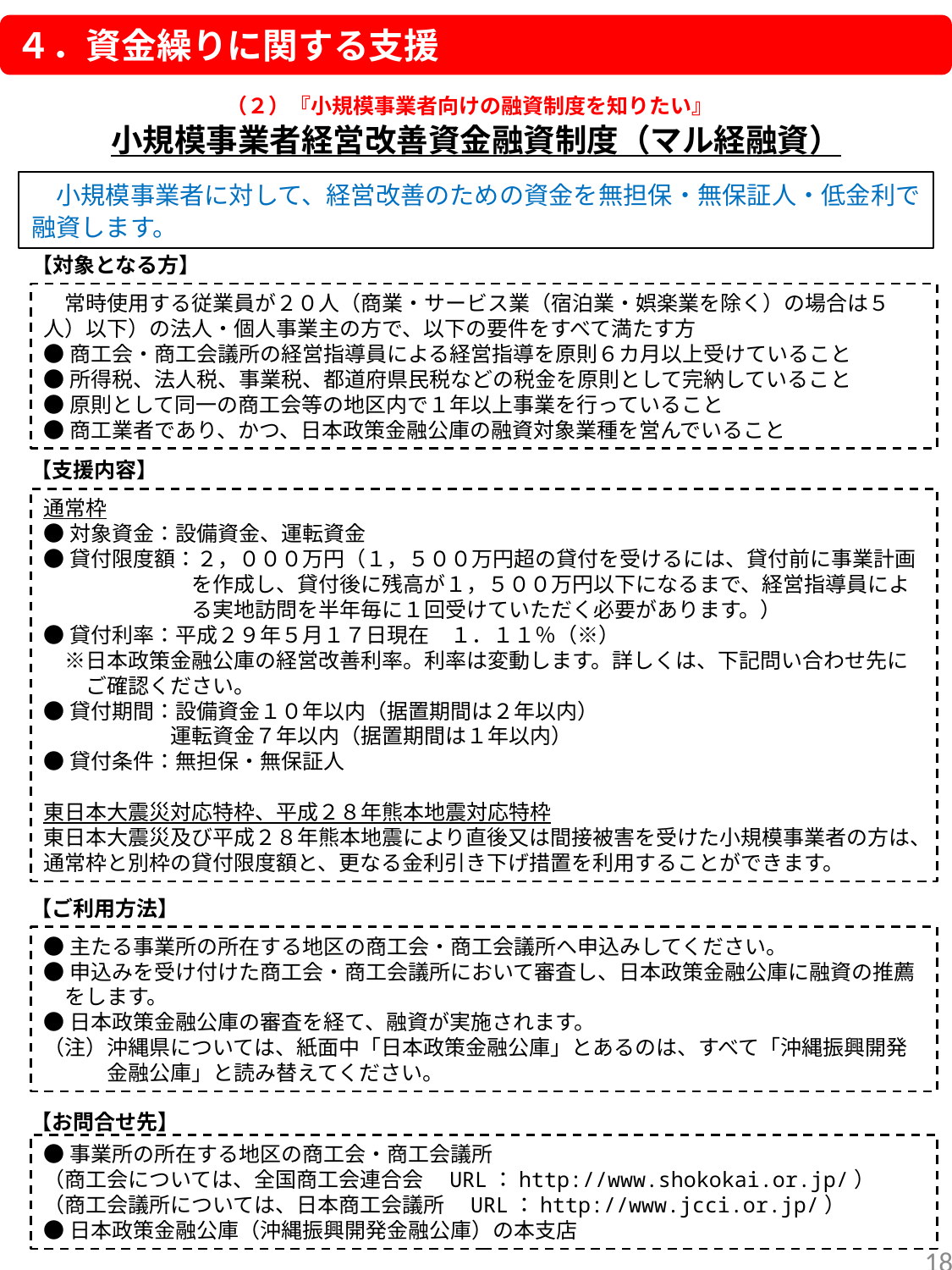

４．資金繰りに関する支援
（２）『小規模事業者向けの融資制度を知りたい』
小規模事業者経営改善資金融資制度（マル経融資）
　小規模事業者に対して、経営改善のための資金を無担保・無保証人・低金利で融資します。
【対象となる方】
　常時使用する従業員が２０人（商業・サービス業（宿泊業・娯楽業を除く）の場合は５人）以下）の法人・個人事業主の方で、以下の要件をすべて満たす方
●商工会・商工会議所の経営指導員による経営指導を原則６カ月以上受けていること
●所得税、法人税、事業税、都道府県民税などの税金を原則として完納していること
●原則として同一の商工会等の地区内で１年以上事業を行っていること
●商工業者であり、かつ、日本政策金融公庫の融資対象業種を営んでいること
【支援内容】
通常枠
●対象資金：設備資金、運転資金
●貸付限度額：２，０００万円（１，５００万円超の貸付を受けるには、貸付前に事業計画
　　　　　　　を作成し、貸付後に残高が１，５００万円以下になるまで、経営指導員によ
　　　　　　　る実地訪問を半年毎に１回受けていただく必要があります。）
●貸付利率：平成２９年５月１７日現在　１．１１％（※）
　※日本政策金融公庫の経営改善利率。利率は変動します。詳しくは、下記問い合わせ先に
　　ご確認ください。
●貸付期間：設備資金１０年以内（据置期間は２年以内）
　　　　　　運転資金７年以内（据置期間は１年以内）
●貸付条件：無担保・無保証人

東日本大震災対応特枠、平成２８年熊本地震対応特枠
東日本大震災及び平成２８年熊本地震により直後又は間接被害を受けた小規模事業者の方は、通常枠と別枠の貸付限度額と、更なる金利引き下げ措置を利用することができます。
【ご利用方法】
●主たる事業所の所在する地区の商工会・商工会議所へ申込みしてください。
●申込みを受け付けた商工会・商工会議所において審査し、日本政策金融公庫に融資の推薦
　をします。
●日本政策金融公庫の審査を経て、融資が実施されます。
（注）沖縄県については、紙面中「日本政策金融公庫」とあるのは、すべて「沖縄振興開発
　　　金融公庫」と読み替えてください。
【お問合せ先】
●事業所の所在する地区の商工会・商工会議所
（商工会については、全国商工会連合会　URL：http://www.shokokai.or.jp/）
（商工会議所については、日本商工会議所　URL：http://www.jcci.or.jp/）
●日本政策金融公庫（沖縄振興開発金融公庫）の本支店
18